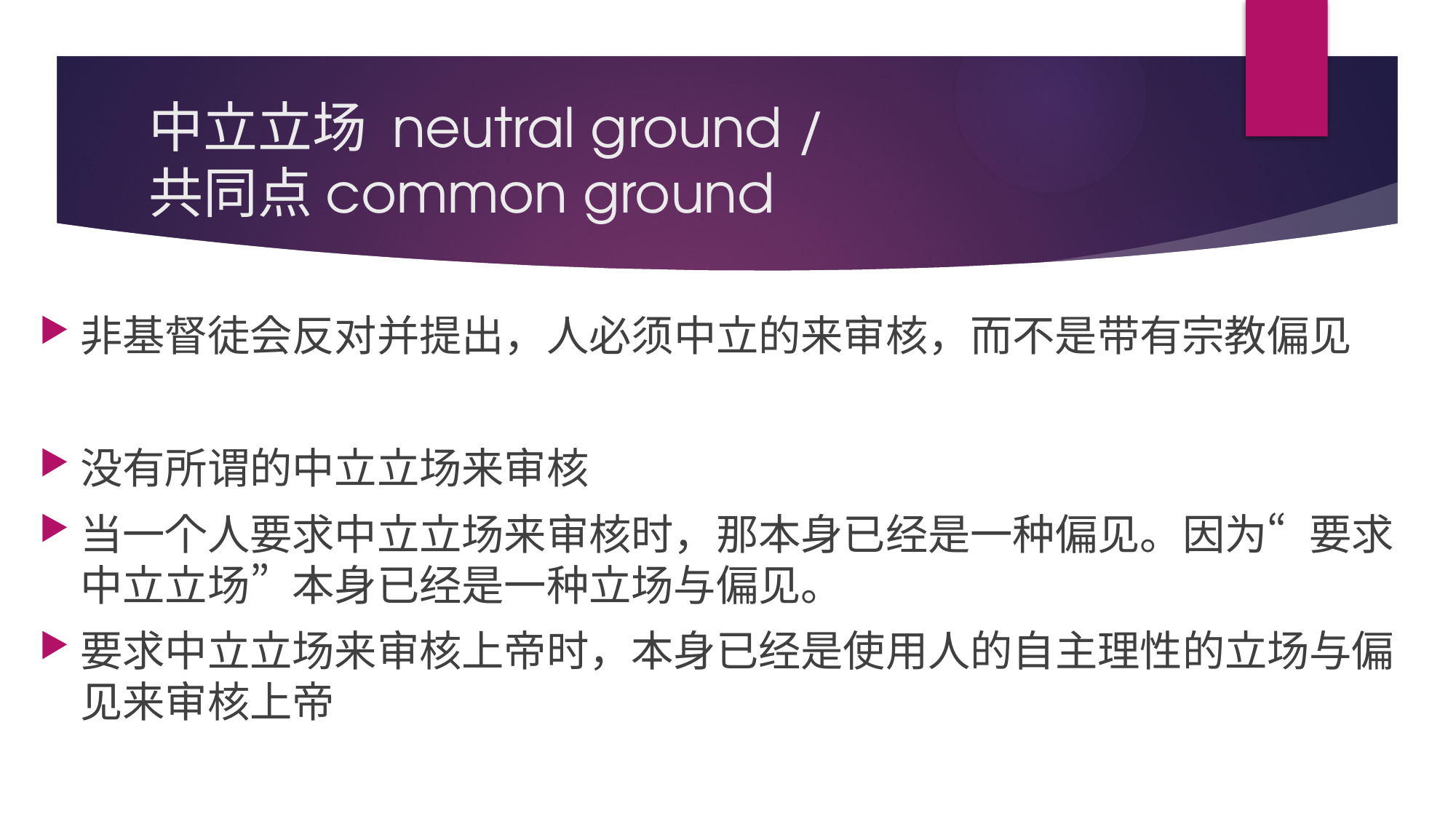

# 中立立场 neutral ground / 共同点common ground
非基督徒会反对并提出，人必须中立的来审核，而不是带有宗教偏见

没有所谓的中立立场来审核
当一个人要求中立立场来审核时，那本身已经是一种偏见。因为“要求中立立场”本身已经是一种立场与偏见。
要求中立立场来审核上帝时，本身已经是使用人的自主理性的立场与偏见来审核上帝